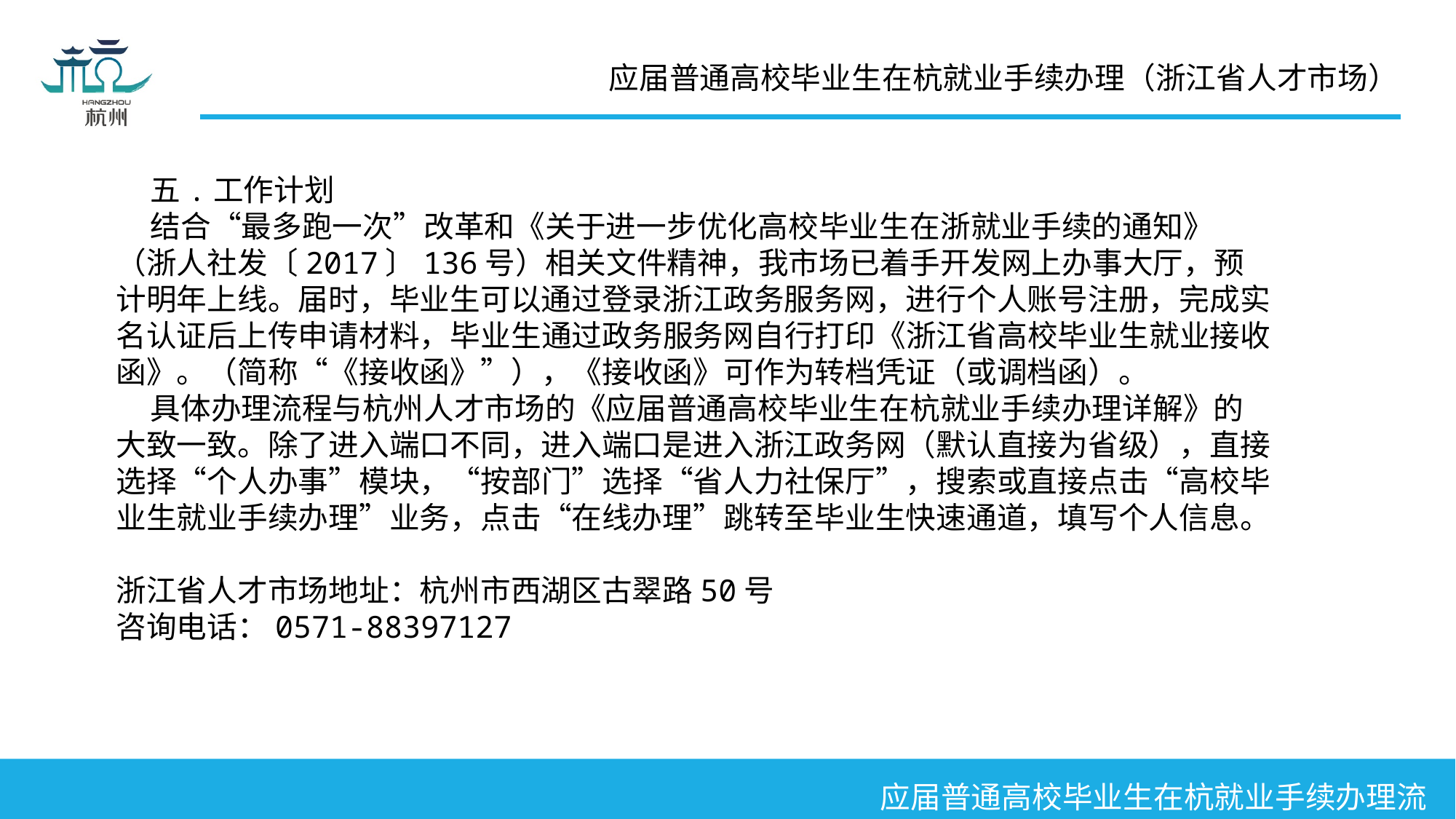

应届普通高校毕业生在杭就业手续办理（浙江省人才市场）
    五.工作计划
    结合“最多跑一次”改革和《关于进一步优化高校毕业生在浙就业手续的通知》（浙人社发〔2017〕136号）相关文件精神，我市场已着手开发网上办事大厅，预计明年上线。届时，毕业生可以通过登录浙江政务服务网，进行个人账号注册，完成实名认证后上传申请材料，毕业生通过政务服务网自行打印《浙江省高校毕业生就业接收函》。（简称“《接收函》”），《接收函》可作为转档凭证（或调档函）。
    具体办理流程与杭州人才市场的《应届普通高校毕业生在杭就业手续办理详解》的大致一致。除了进入端口不同，进入端口是进入浙江政务网（默认直接为省级），直接选择“个人办事”模块，“按部门”选择“省人力社保厅”，搜索或直接点击“高校毕业生就业手续办理”业务，点击“在线办理”跳转至毕业生快速通道，填写个人信息。

浙江省人才市场地址：杭州市西湖区古翠路50号
咨询电话：0571-88397127